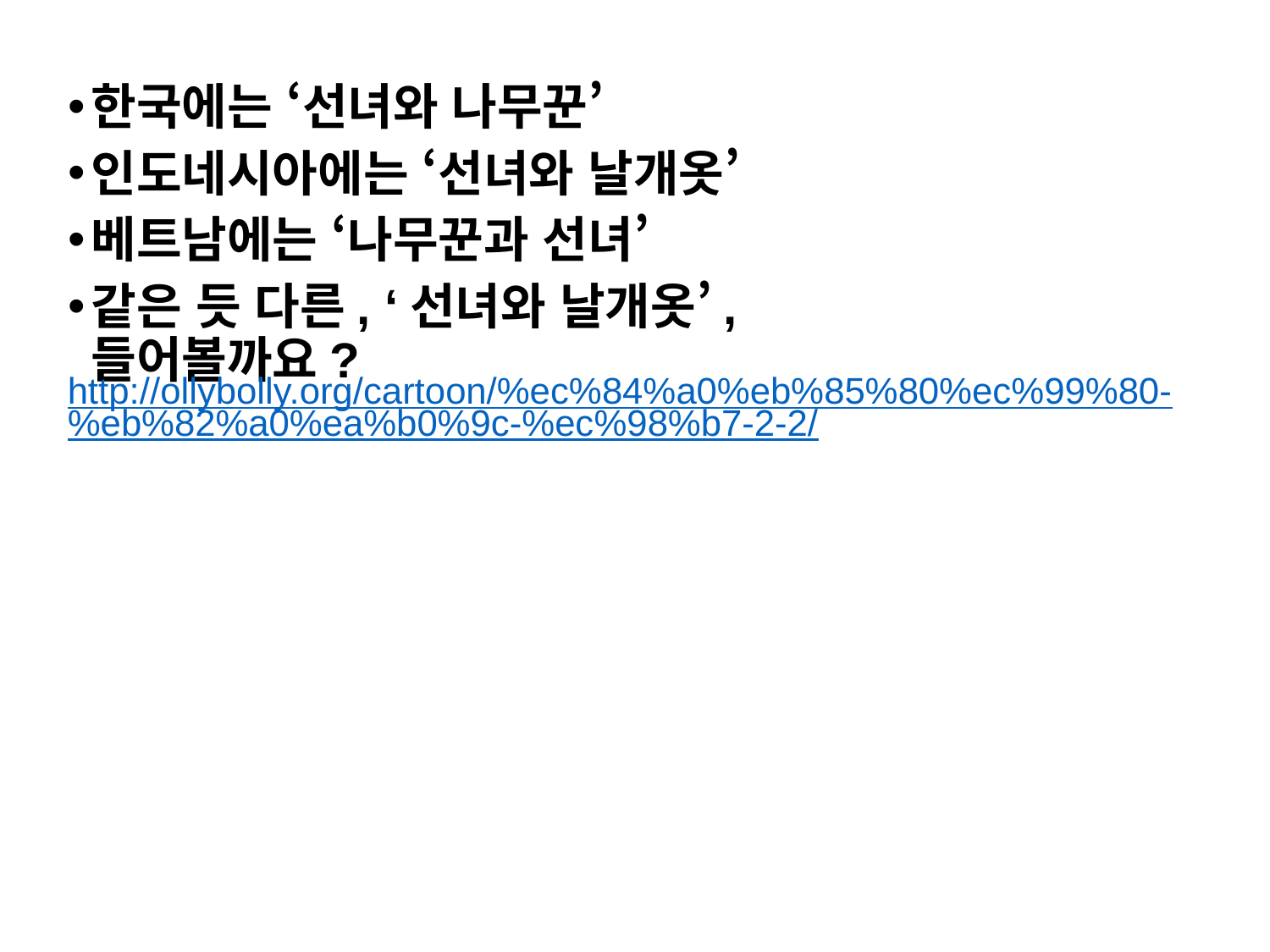

한국에는 ‘선녀와 나무꾼’
인도네시아에는 ‘선녀와 날개옷’
베트남에는 ‘나무꾼과 선녀’
같은 듯 다른, ‘선녀와 날개옷’, 들어볼까요?
http://ollybolly.org/cartoon/%ec%84%a0%eb%85%80%ec%99%80-%eb%82%a0%ea%b0%9c-%ec%98%b7-2-2/